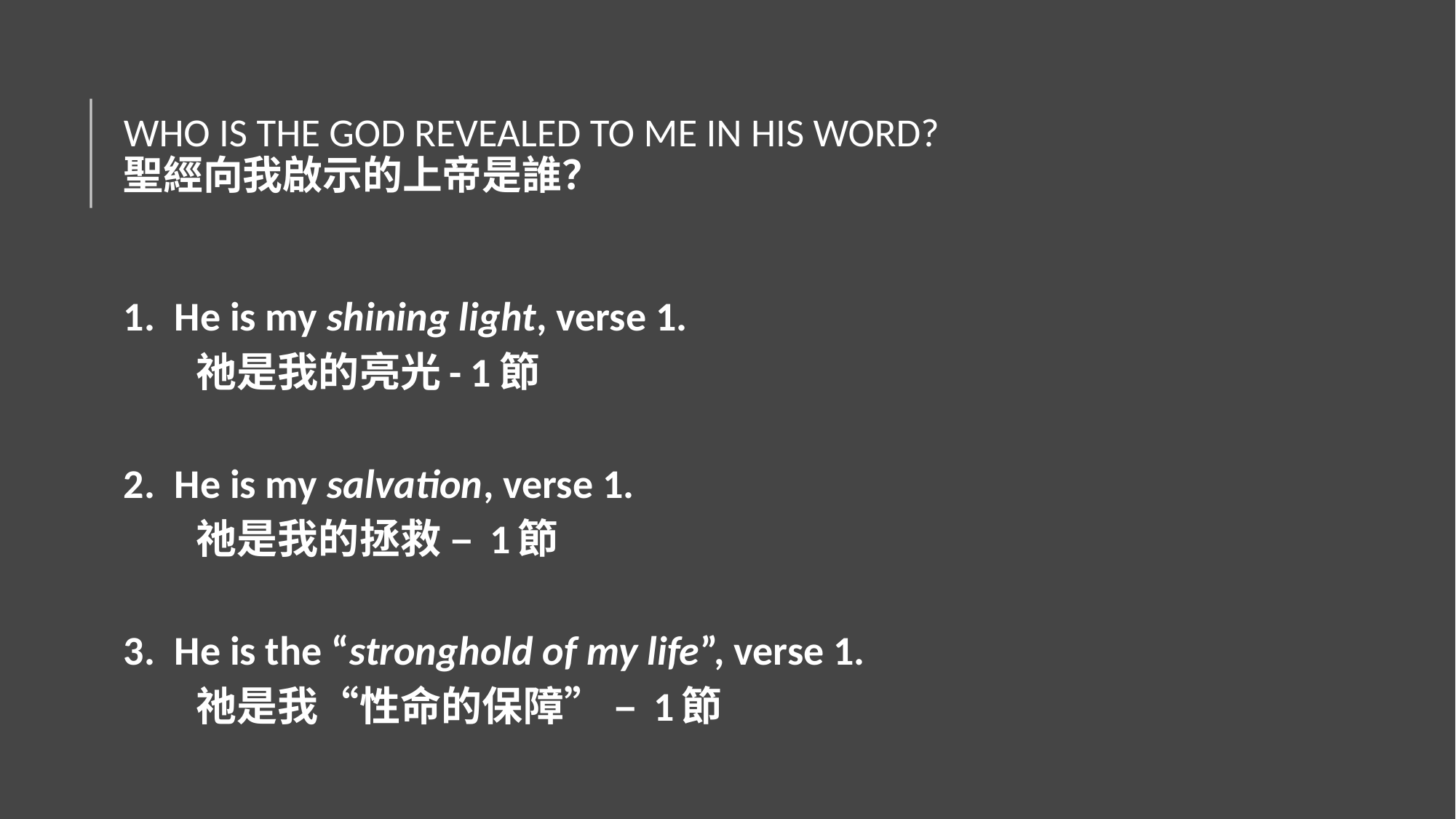

# WHO IS THE GOD REVEALED TO ME IN HIS WORD? 聖經向我啟示的上帝是誰？

He is my shining light, verse 1.
       祂是我的亮光- 1節

He is my salvation, verse 1.
       祂是我的拯救 – 1節

He is the “stronghold of my life”, verse 1.
       祂是我“性命的保障” – 1節